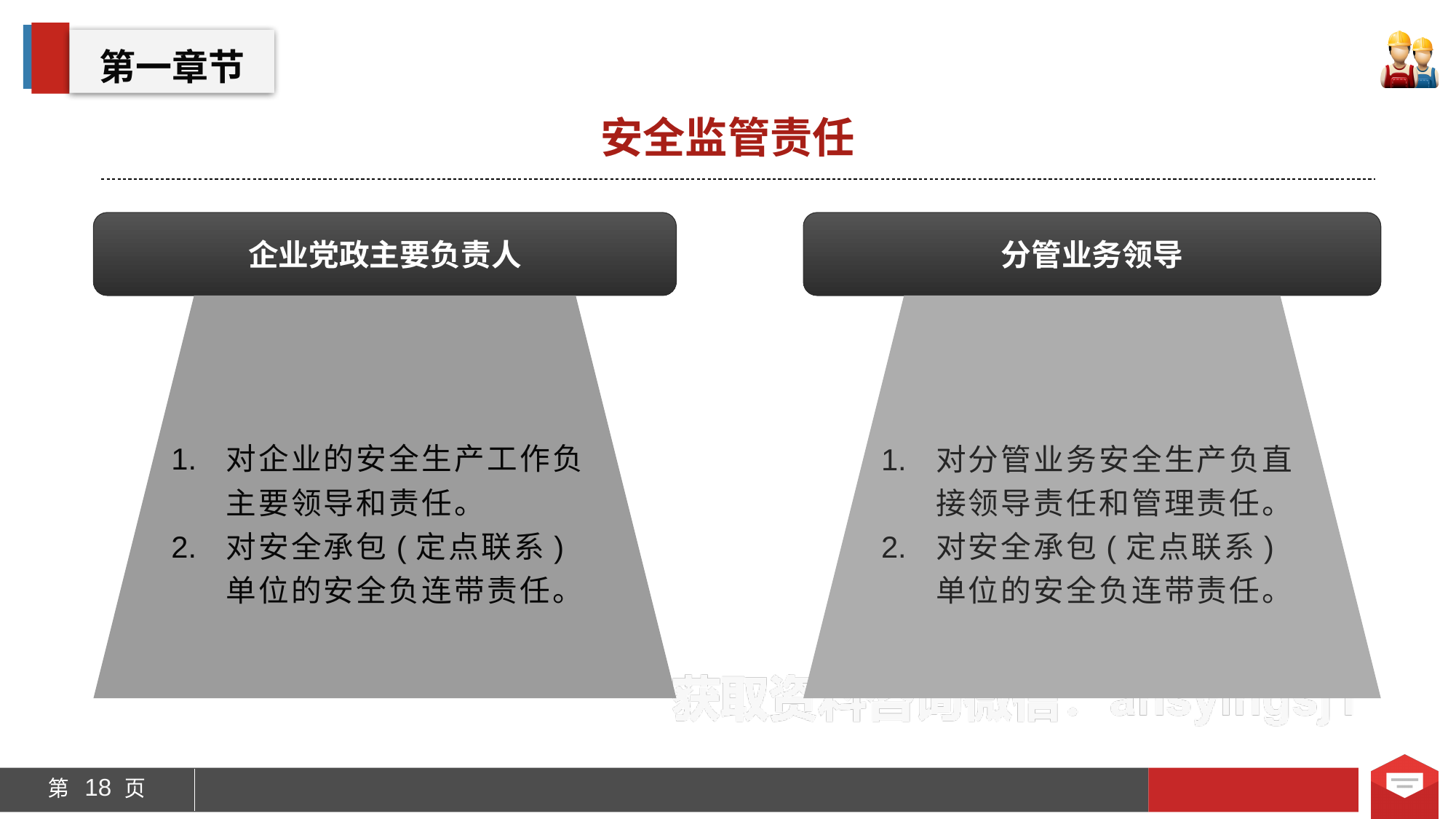

第一章节
安全监管责任
企业党政主要负责人
分管业务领导
对企业的安全生产工作负主要领导和责任。
对安全承包(定点联系)单位的安全负连带责任。
对分管业务安全生产负直接领导责任和管理责任。
对安全承包(定点联系)单位的安全负连带责任。